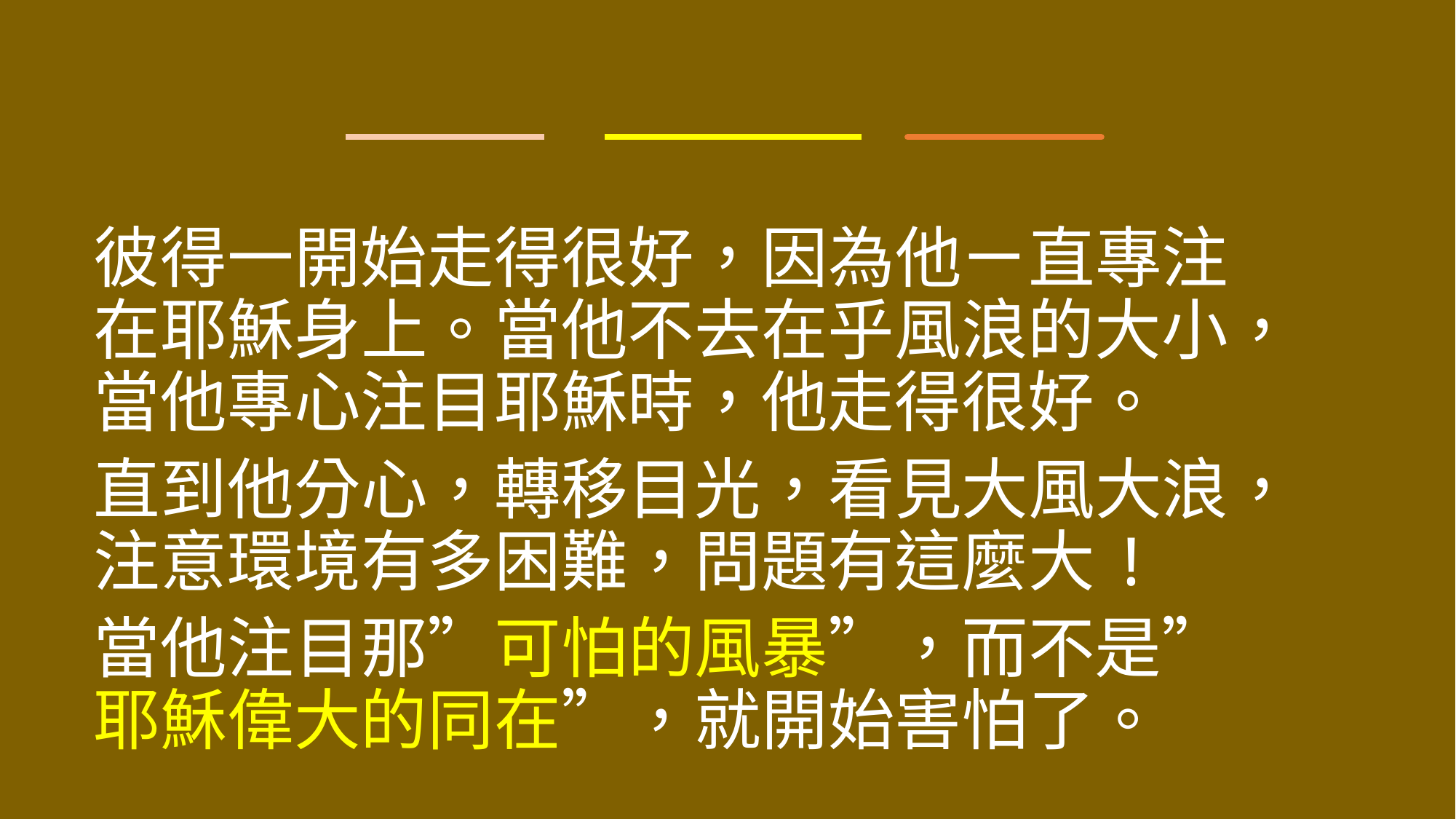

彼得一開始走得很好，因為他ㄧ直專注在耶穌身上。當他不去在乎風浪的大小，當他專心注目耶穌時，他走得很好。
直到他分心，轉移目光，看見大風大浪，注意環境有多困難，問題有這麼大!
當他注目那”可怕的風暴”，而不是”耶穌偉大的同在”，就開始害怕了。